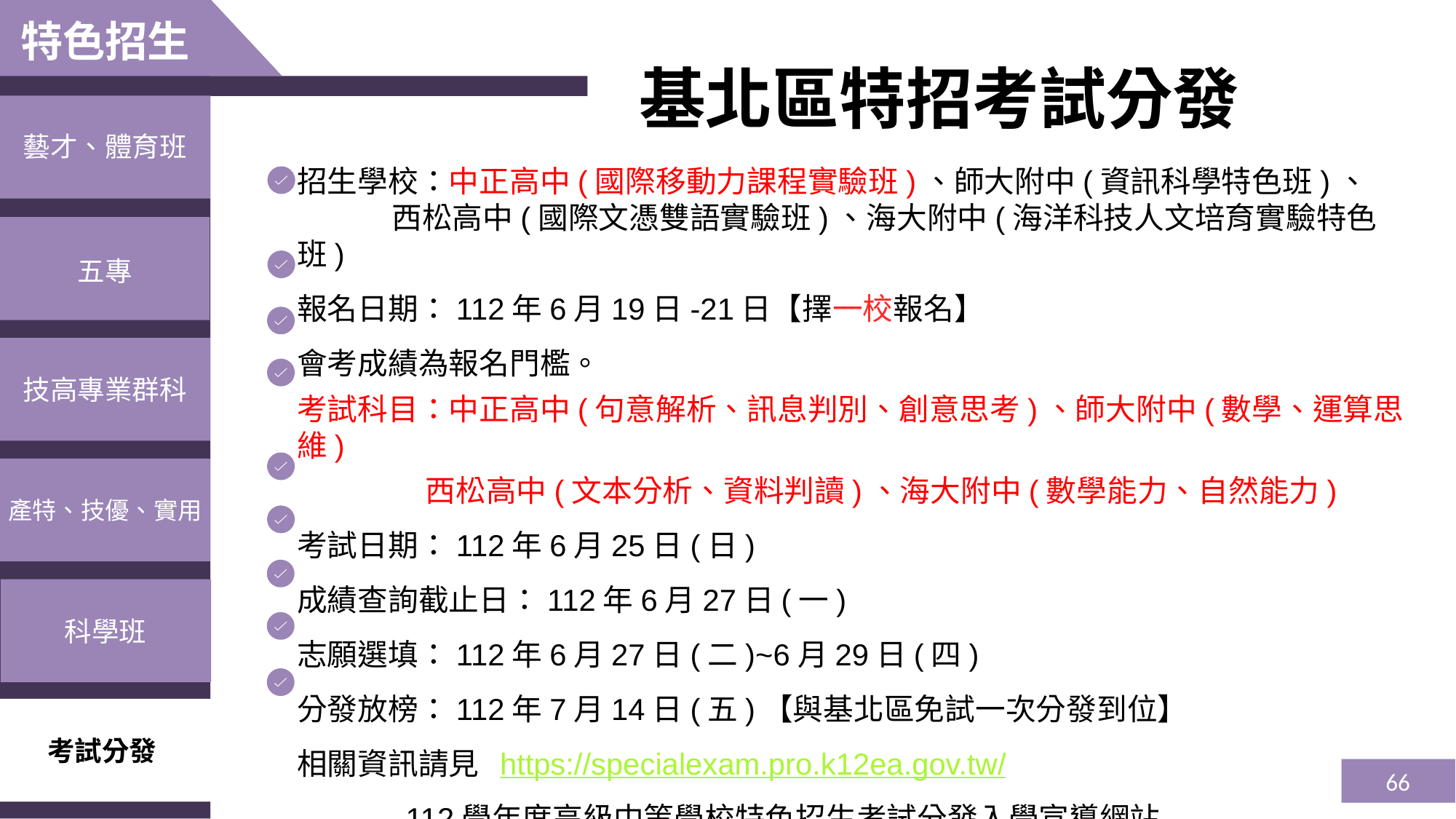

特色招生

基北區特招考試分發

藝才、體育班
招生學校：中正高中(國際移動力課程實驗班)、師大附中(資訊科學特色班)、
             西松高中(國際文憑雙語實驗班)、海大附中(海洋科技人文培育實驗特色班)
報名日期：112年6月19日-21日【擇一校報名】
會考成績為報名門檻。
考試科目：中正高中(句意解析、訊息判別、創意思考)、師大附中(數學、運算思維)
                  西松高中(文本分析、資料判讀)、海大附中(數學能力、自然能力)
考試日期：112年6月25日(日)
成績查詢截止日：112年6月27日(一)
志願選填：112年6月27日(二)~6月29日(四)
分發放榜：112年7月14日(五)【與基北區免試一次分發到位】
相關資訊請見  https://specialexam.pro.k12ea.gov.tw/
             112學年度高級中等學校特色招生考試分發入學宣導網站

五專

技高專業群科

產特、技優、實用

科學班

考試分發

66